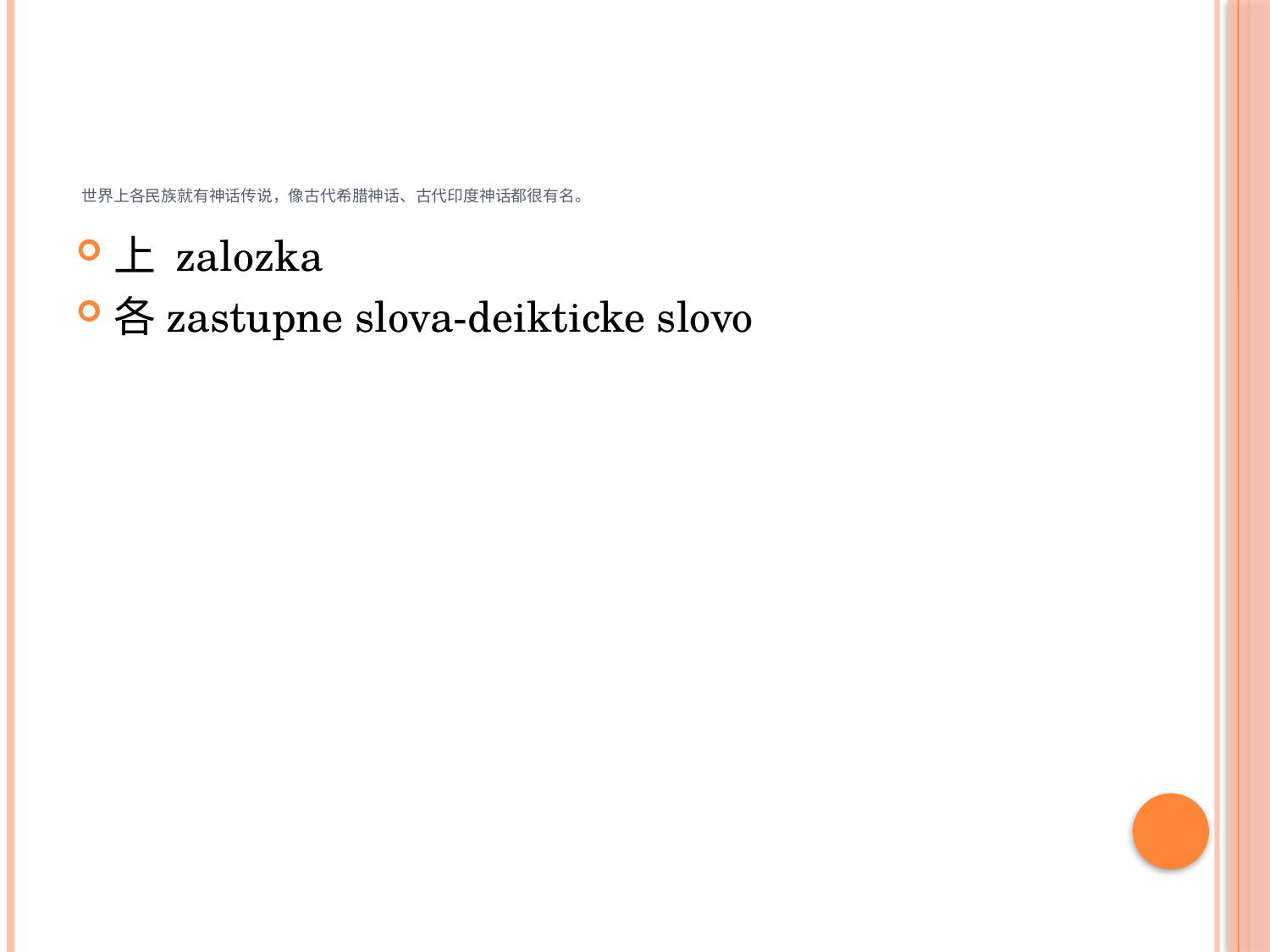

# 世界上各民族就有神话传说，像古代希腊神话、古代印度神话都很有名。
上 zalozka
各zastupne slova-deikticke slovo